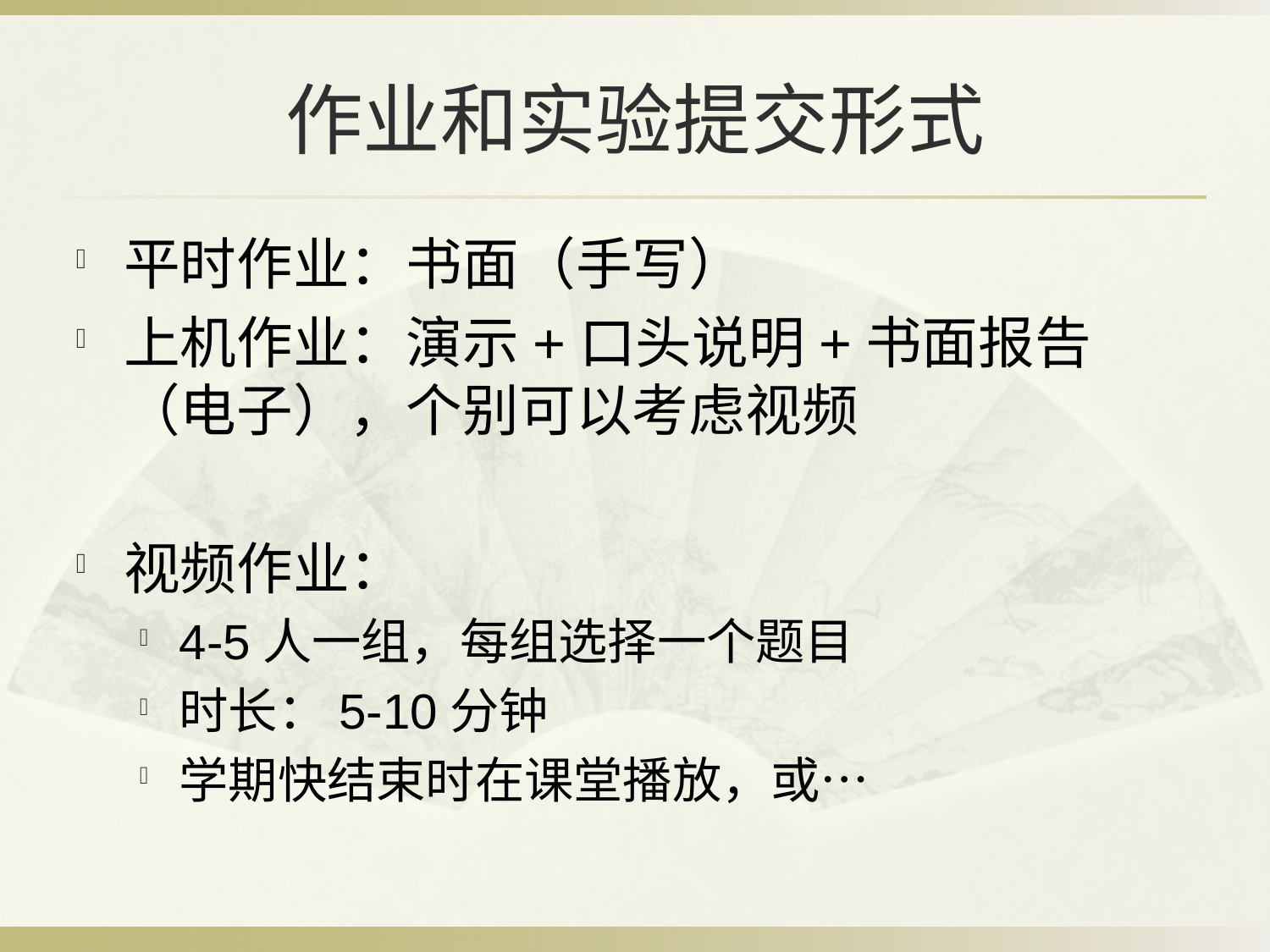

# 作业和实验提交形式
平时作业：书面（手写）
上机作业：演示+口头说明+书面报告（电子），个别可以考虑视频

视频作业：
4-5人一组，每组选择一个题目
时长：5-10分钟
学期快结束时在课堂播放，或…